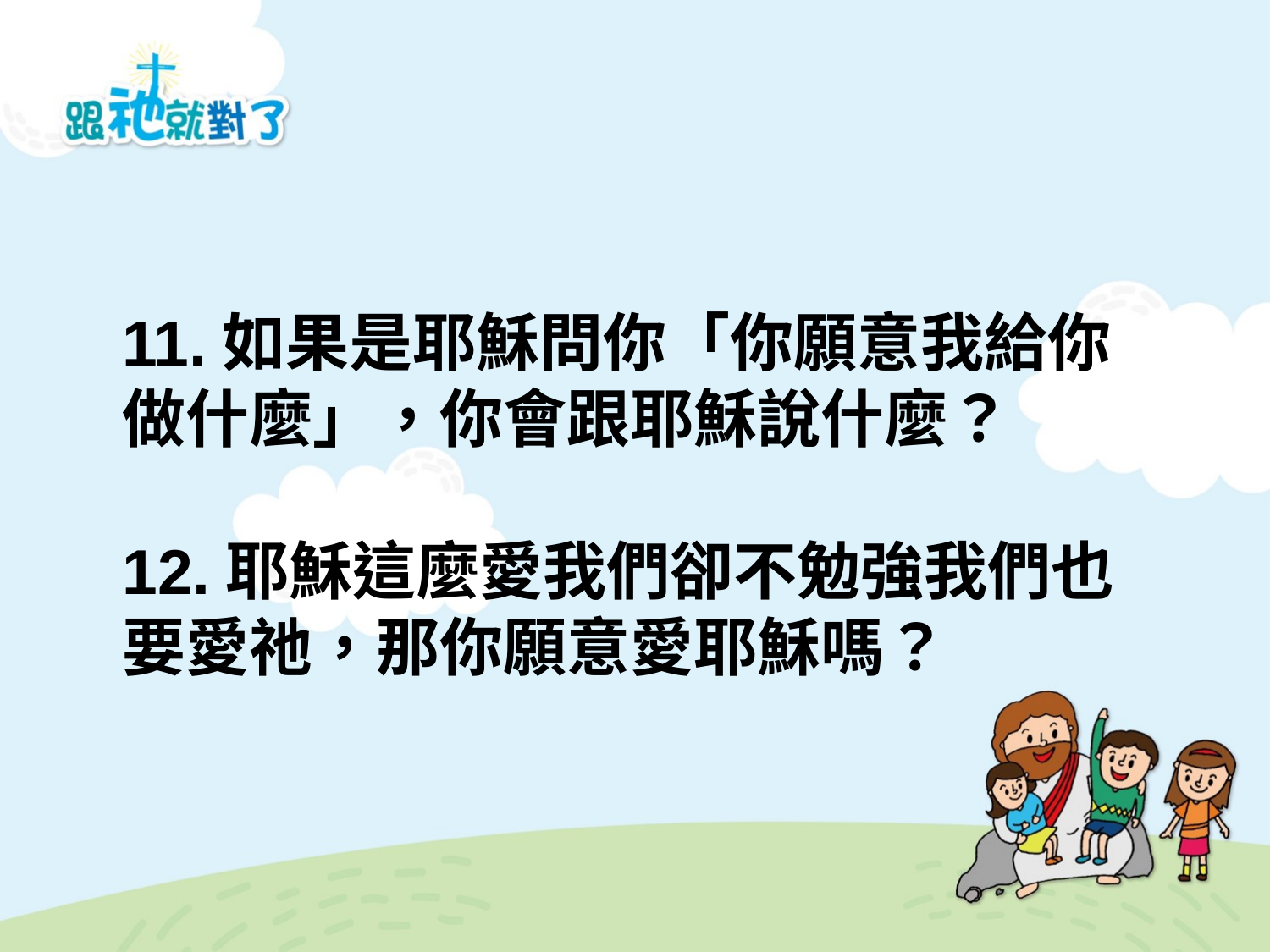

11.如果是耶穌問你「你願意我給你做什麼」，你會跟耶穌說什麼？

12.耶穌這麼愛我們卻不勉強我們也要愛祂，那你願意愛耶穌嗎？